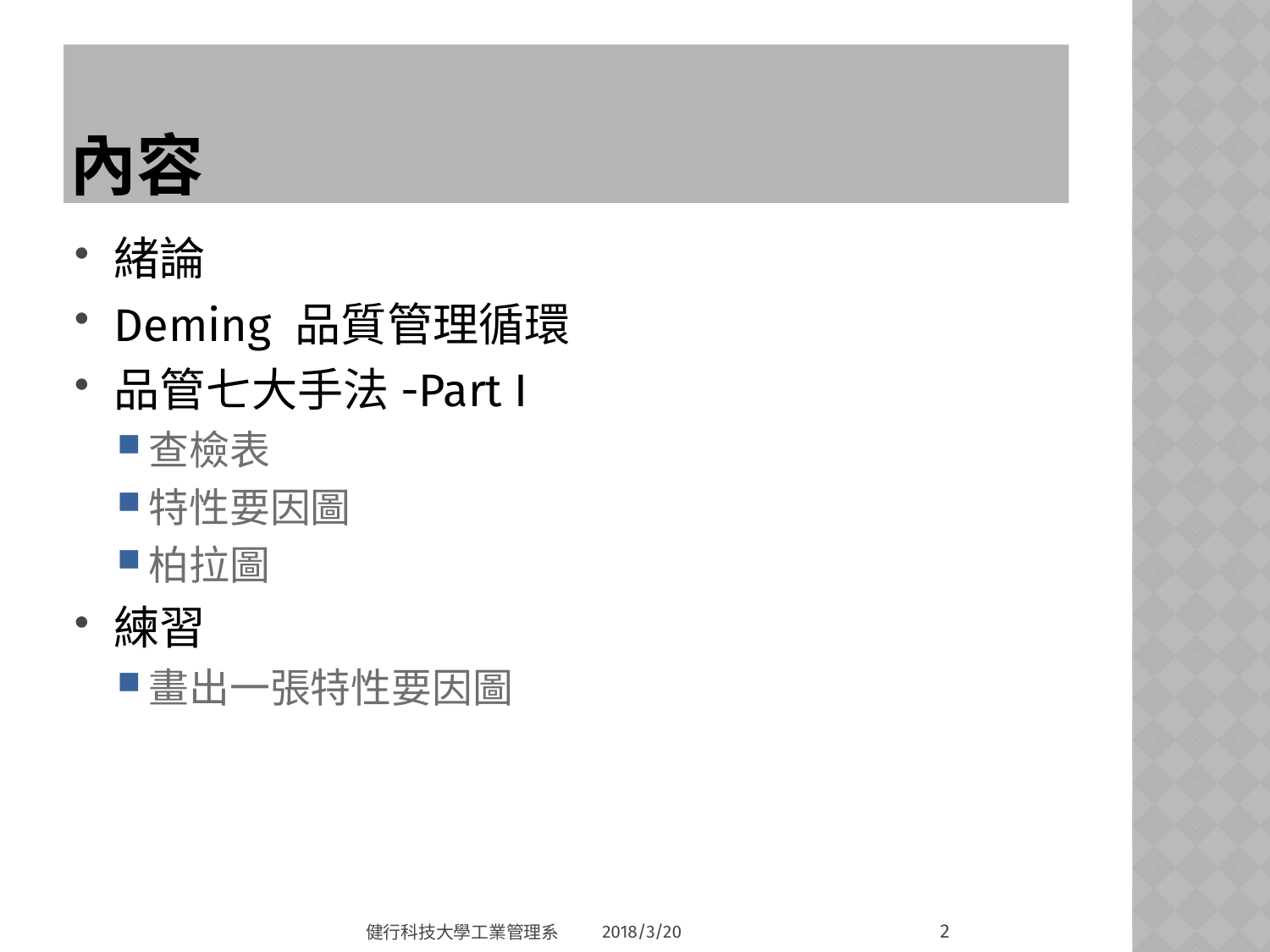

# 內容
緒論
Deming 品質管理循環
品管七大手法-Part I
查檢表
特性要因圖
柏拉圖
練習
畫出一張特性要因圖
2
健行科技大學工業管理系
2018/3/20